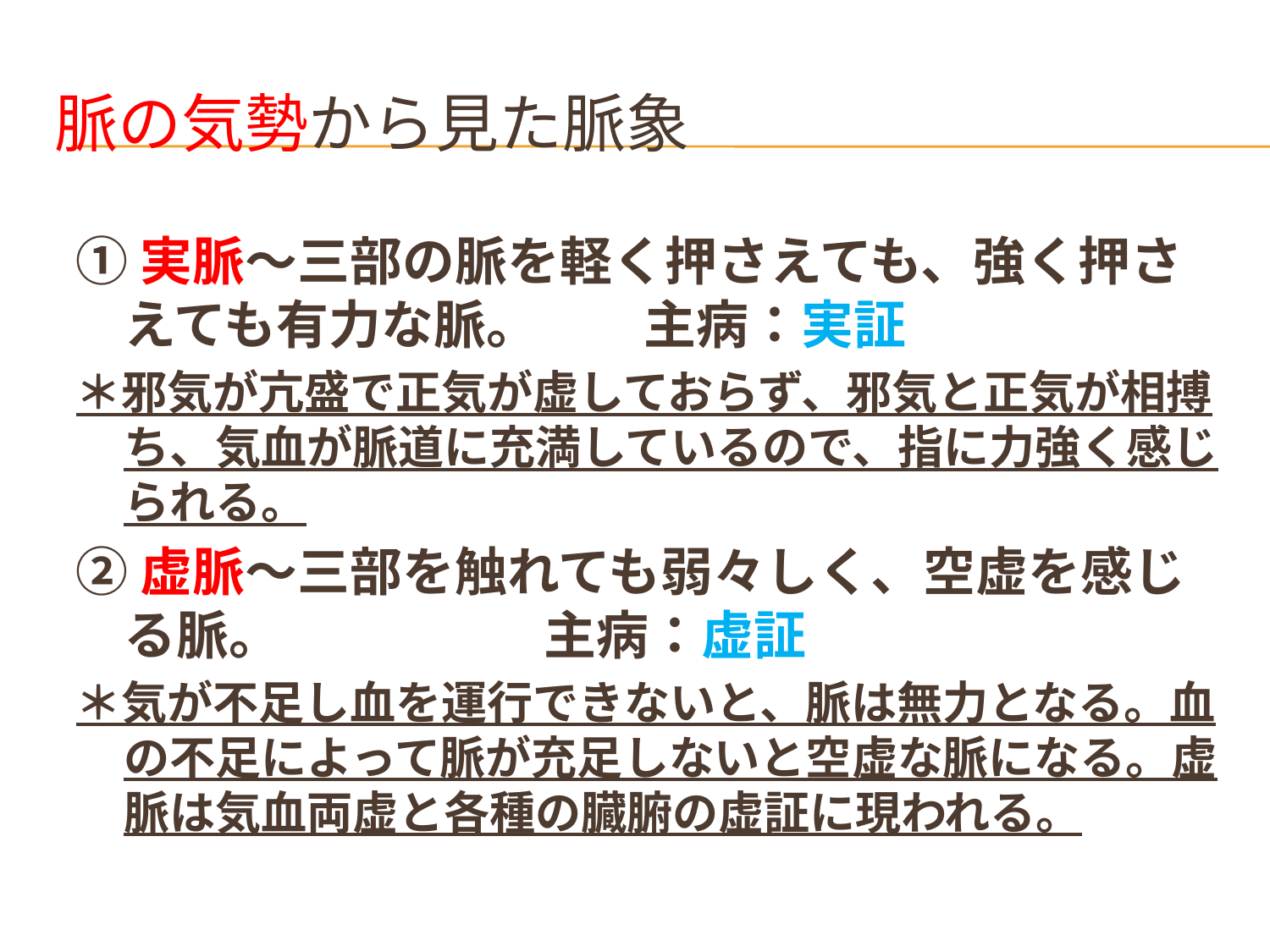

# 脈の気勢から見た脈象
①実脈～三部の脈を軽く押さえても、強く押さえても有力な脈。　　主病：実証
＊邪気が亢盛で正気が虚しておらず、邪気と正気が相搏ち、気血が脈道に充満しているので、指に力強く感じられる。
②虚脈～三部を触れても弱々しく、空虚を感じる脈。　　　　　主病：虚証
＊気が不足し血を運行できないと、脈は無力となる。血の不足によって脈が充足しないと空虚な脈になる。虚脈は気血両虚と各種の臓腑の虚証に現われる。